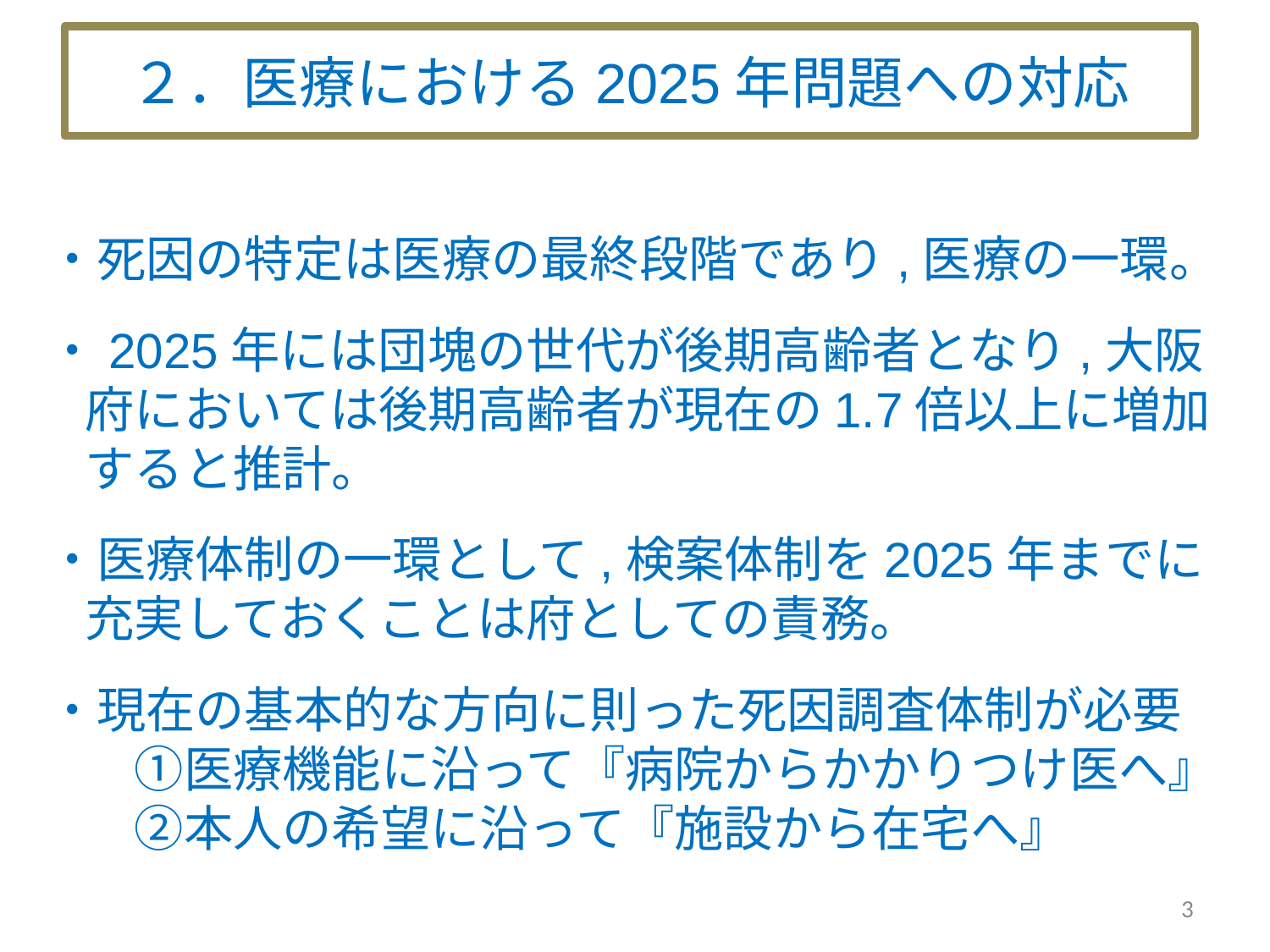

２．医療における2025年問題への対応
・死因の特定は医療の最終段階であり,医療の一環。
・2025年には団塊の世代が後期高齢者となり,大阪府においては後期高齢者が現在の1.7倍以上に増加すると推計。
・医療体制の一環として,検案体制を2025年までに充実しておくことは府としての責務。
・現在の基本的な方向に則った死因調査体制が必要
　①医療機能に沿って『病院からかかりつけ医へ』
　②本人の希望に沿って『施設から在宅へ』
3